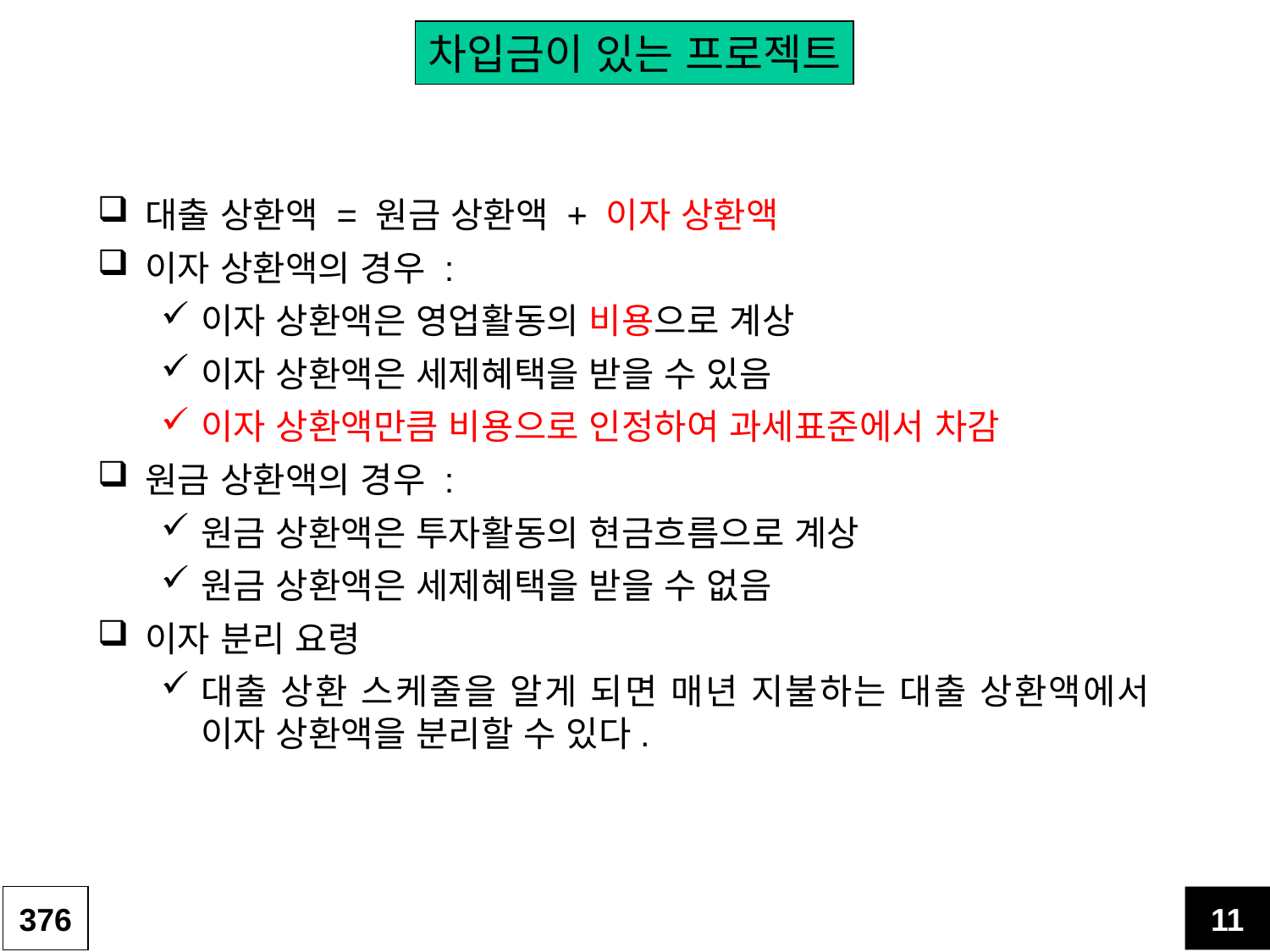

차입금이 있는 프로젝트
대출 상환액 = 원금 상환액 + 이자 상환액
이자 상환액의 경우 :
이자 상환액은 영업활동의 비용으로 계상
이자 상환액은 세제혜택을 받을 수 있음
이자 상환액만큼 비용으로 인정하여 과세표준에서 차감
원금 상환액의 경우 :
원금 상환액은 투자활동의 현금흐름으로 계상
원금 상환액은 세제혜택을 받을 수 없음
이자 분리 요령
대출 상환 스케줄을 알게 되면 매년 지불하는 대출 상환액에서 이자 상환액을 분리할 수 있다.
376
11